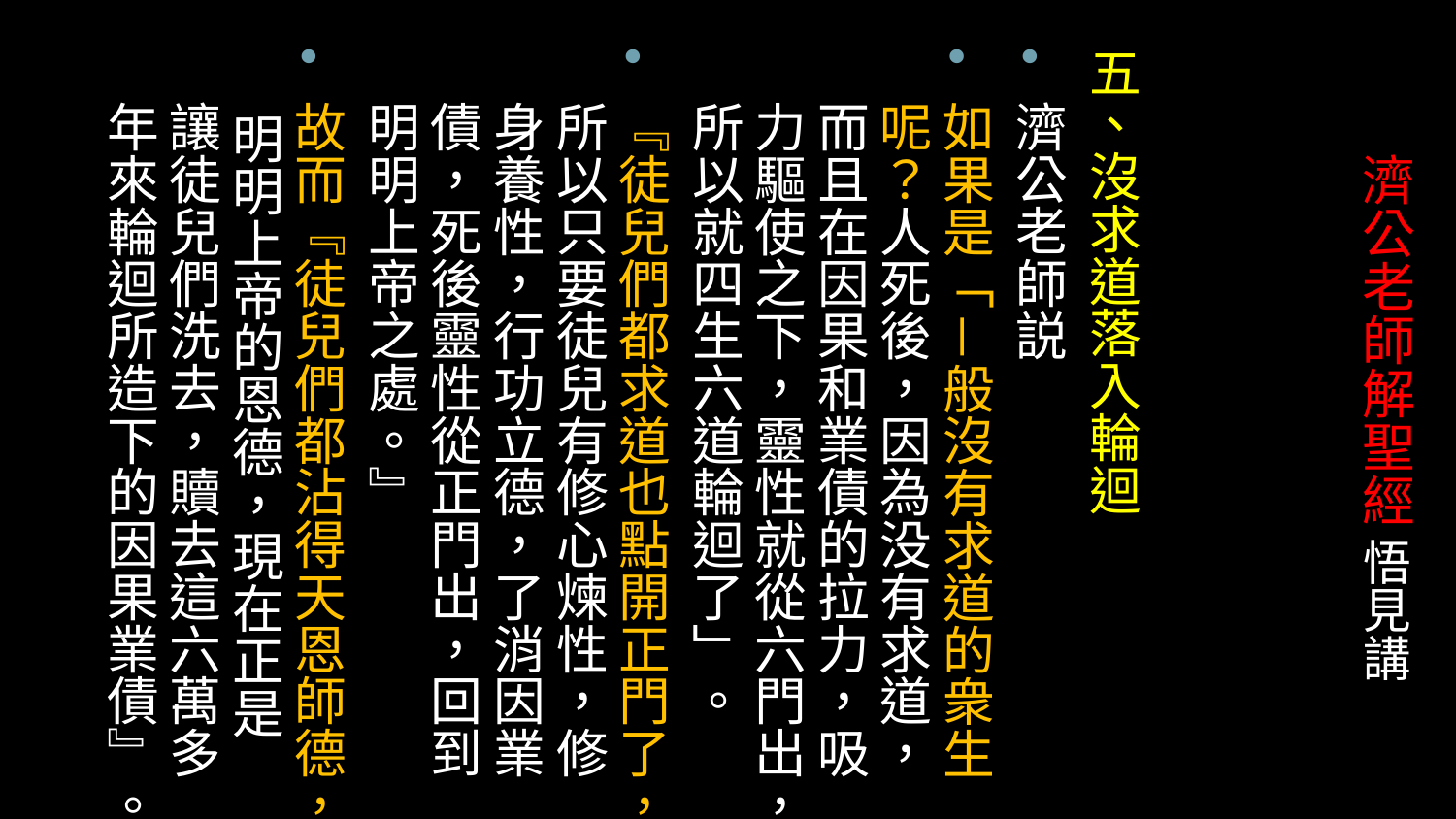

五、沒求道落入輪迴
濟公老師説
如果是「－般沒有求道的衆生呢？人死後，因為没有求道，而且在因果和業債的拉力，吸力驅使之下，靈性就從六門出，所以就四生六道輪迴了」。
『徒兒們都求道也點開正門了，所以只要徒兒有修心煉性，修身養性，行功立德，了消因業債，死後靈性從正門出，回到 明明上帝之處。』
故而『徒兒們都沾得天恩師德， 明明上帝的恩德，現在正是讓徒兒們洗去，贖去這六萬多年來輪迴所造下的因果業債』。

# 濟公老師解聖經 悟見講